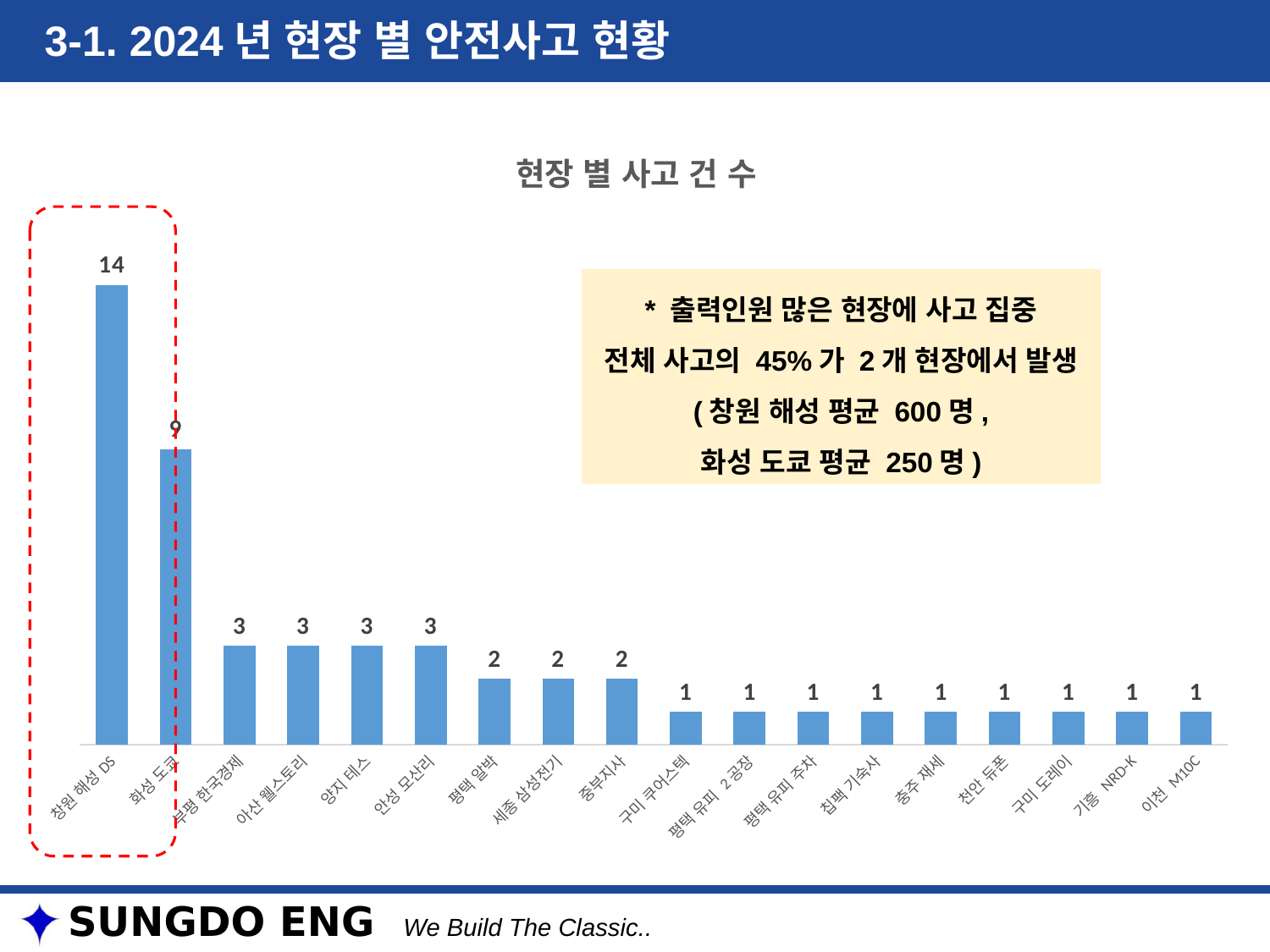

3-1. 2024년 현장 별 안전사고 현황

### Chart: 현장 별 사고 건 수

| Category | 사고 건 수 |
|---|---|
| 창원 해성DS | 14.0 |
| 화성 도쿄 | 9.0 |
| 부평 한국경제 | 3.0 |
| 아산 웰스토리 | 3.0 |
| 양지 테스 | 3.0 |
| 안성 모산리 | 3.0 |
| 평택 알박 | 2.0 |
| 세종 삼성전기 | 2.0 |
| 중부지사 | 2.0 |
| 구미 쿠어스텍 | 1.0 |
| 평택 유피 2공장 | 1.0 |
| 평택 유피 주차 | 1.0 |
| 칩팩 기숙사 | 1.0 |
| 충주 재세 | 1.0 |
| 천안 듀폰 | 1.0 |
| 구미 도레이 | 1.0 |
| 기흥 NRD-K | 1.0 |
| 이천 M10C | 1.0 |
* 출력인원 많은 현장에 사고 집중
전체 사고의 45%가 2개 현장에서 발생
(창원 해성 평균 600명,
화성 도쿄 평균 250명)